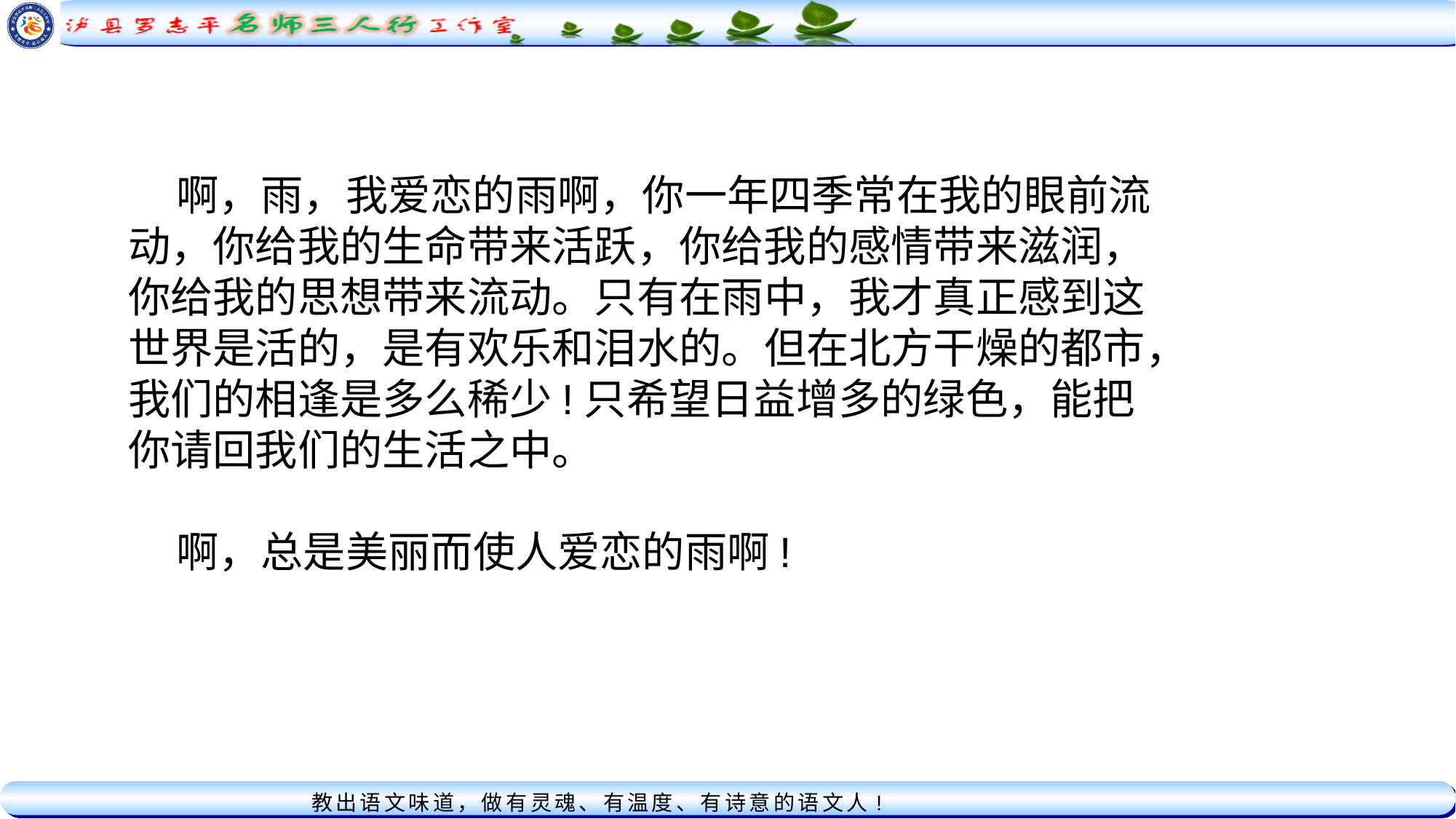

啊，雨，我爱恋的雨啊，你一年四季常在我的眼前流动，你给我的生命带来活跃，你给我的感情带来滋润，你给我的思想带来流动。只有在雨中，我才真正感到这世界是活的，是有欢乐和泪水的。但在北方干燥的都市，我们的相逢是多么稀少!只希望日益增多的绿色，能把你请回我们的生活之中。

    啊，总是美丽而使人爱恋的雨啊!